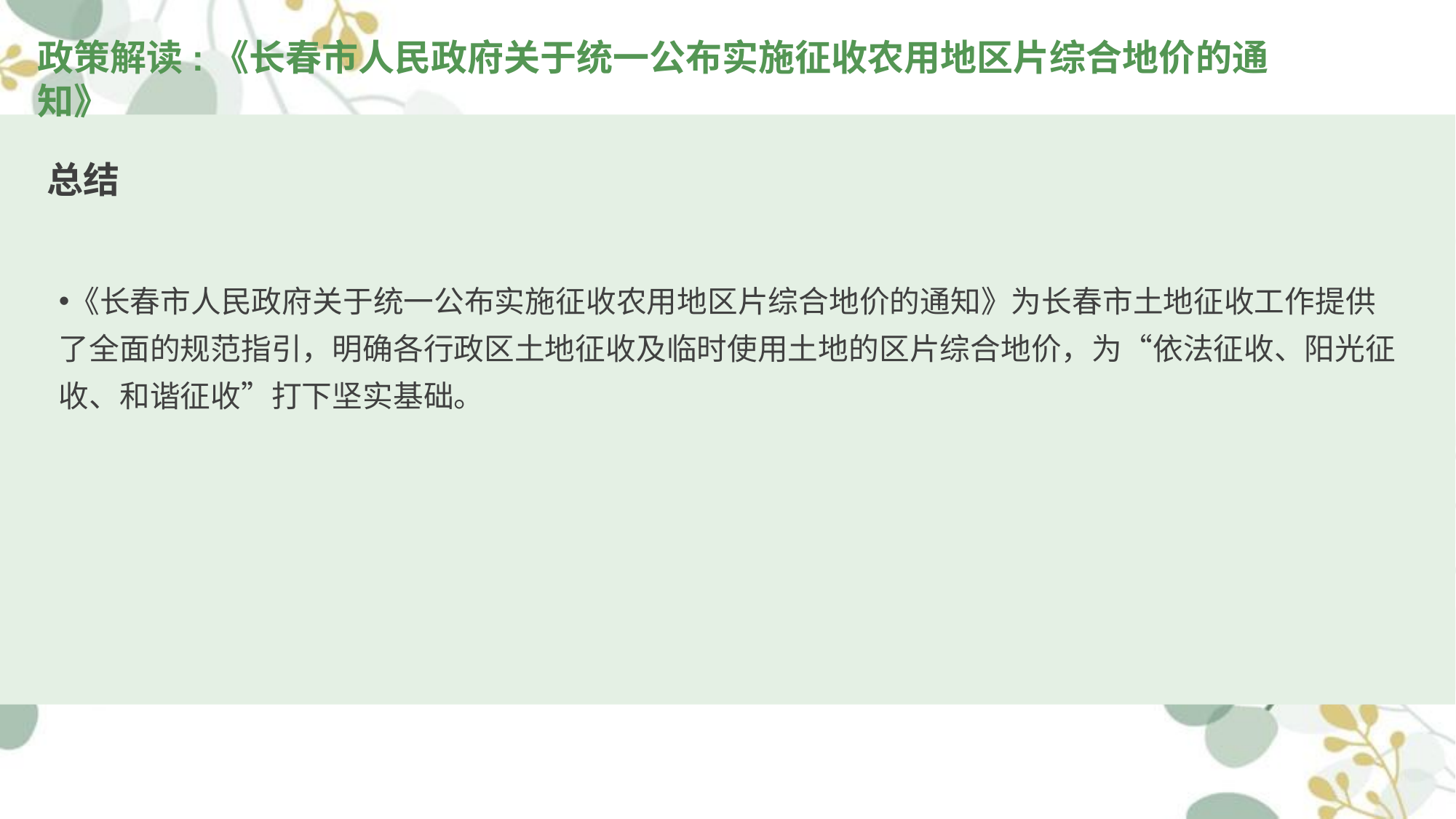

政策解读:《长春市人民政府关于统一公布实施征收农用地区片综合地价的通知》

# 总结

《长春市人民政府关于统一公布实施征收农用地区片综合地价的通知》为长春市土地征收工作提供了全面的规范指引，明确各行政区土地征收及临时使用土地的区片综合地价，为“依法征收、阳光征收、和谐征收”打下坚实基础。